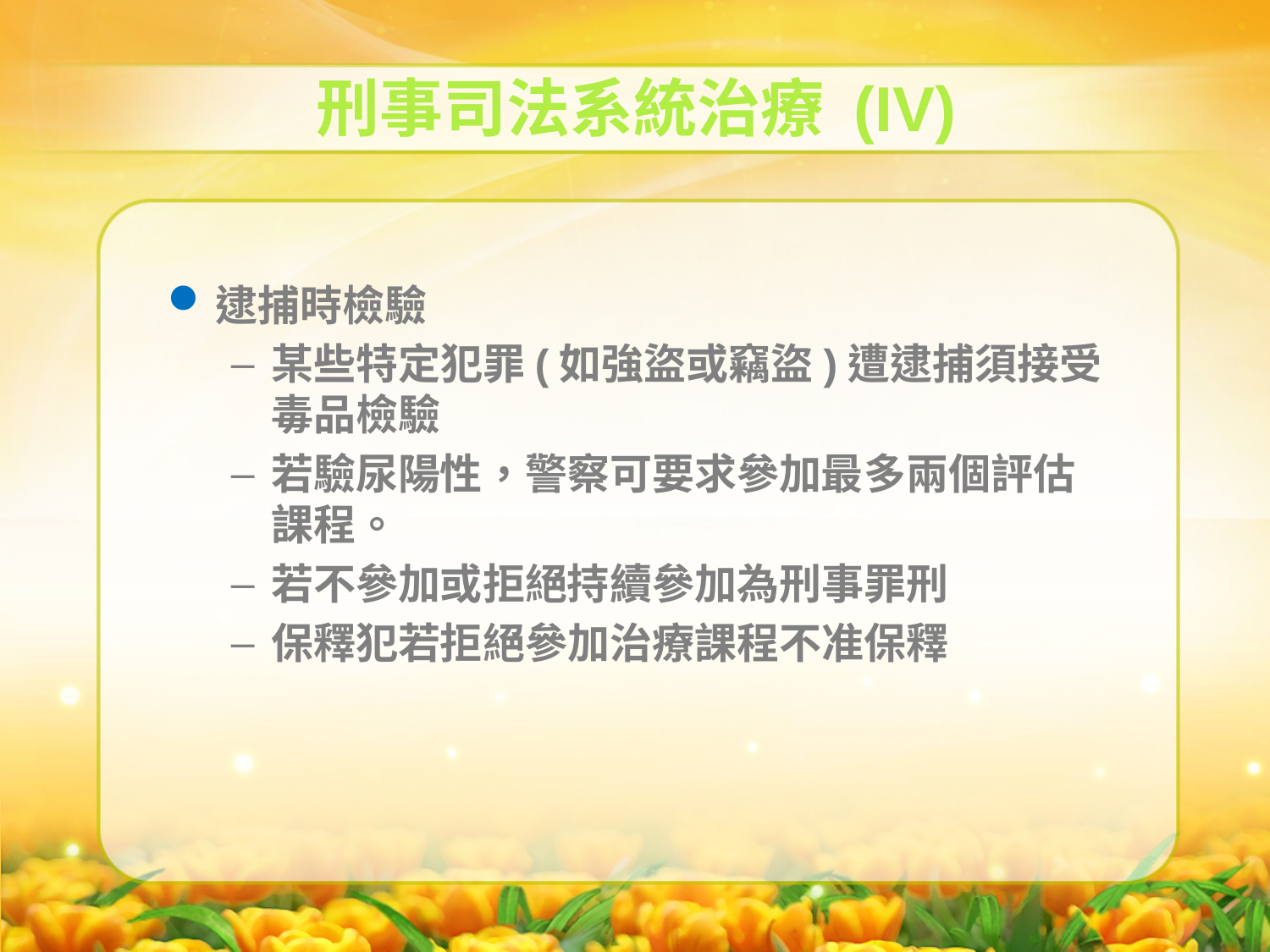

刑事司法系統治療 (IV)
逮捕時檢驗
某些特定犯罪(如強盜或竊盜)遭逮捕須接受毒品檢驗
若驗尿陽性，警察可要求參加最多兩個評估課程。
若不參加或拒絕持續參加為刑事罪刑
保釋犯若拒絕參加治療課程不准保釋